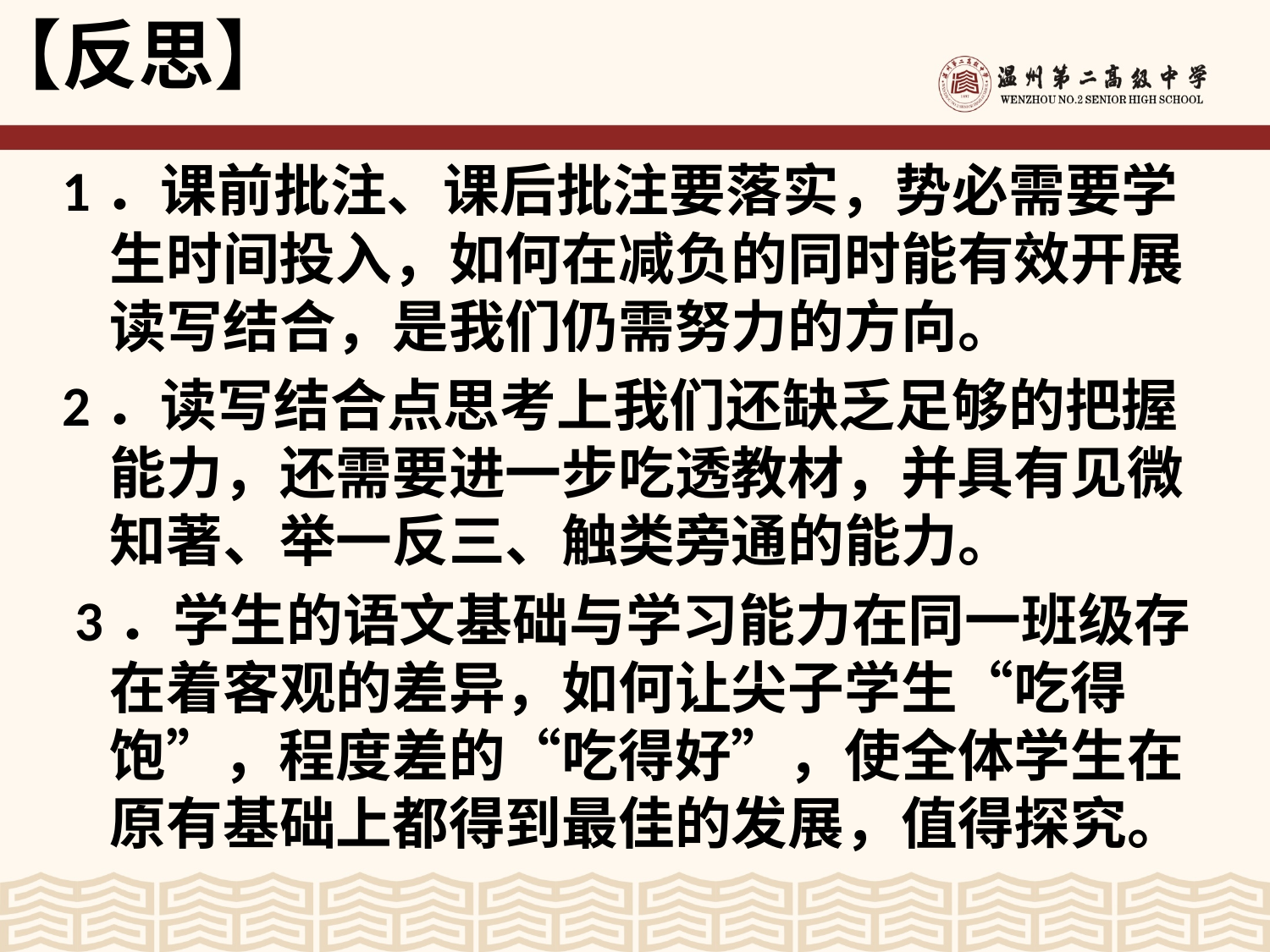

# 【反思】
1．课前批注、课后批注要落实，势必需要学生时间投入，如何在减负的同时能有效开展读写结合，是我们仍需努力的方向。
2．读写结合点思考上我们还缺乏足够的把握能力，还需要进一步吃透教材，并具有见微知著、举一反三、触类旁通的能力。
 3．学生的语文基础与学习能力在同一班级存在着客观的差异，如何让尖子学生“吃得饱”，程度差的“吃得好”，使全体学生在原有基础上都得到最佳的发展，值得探究。